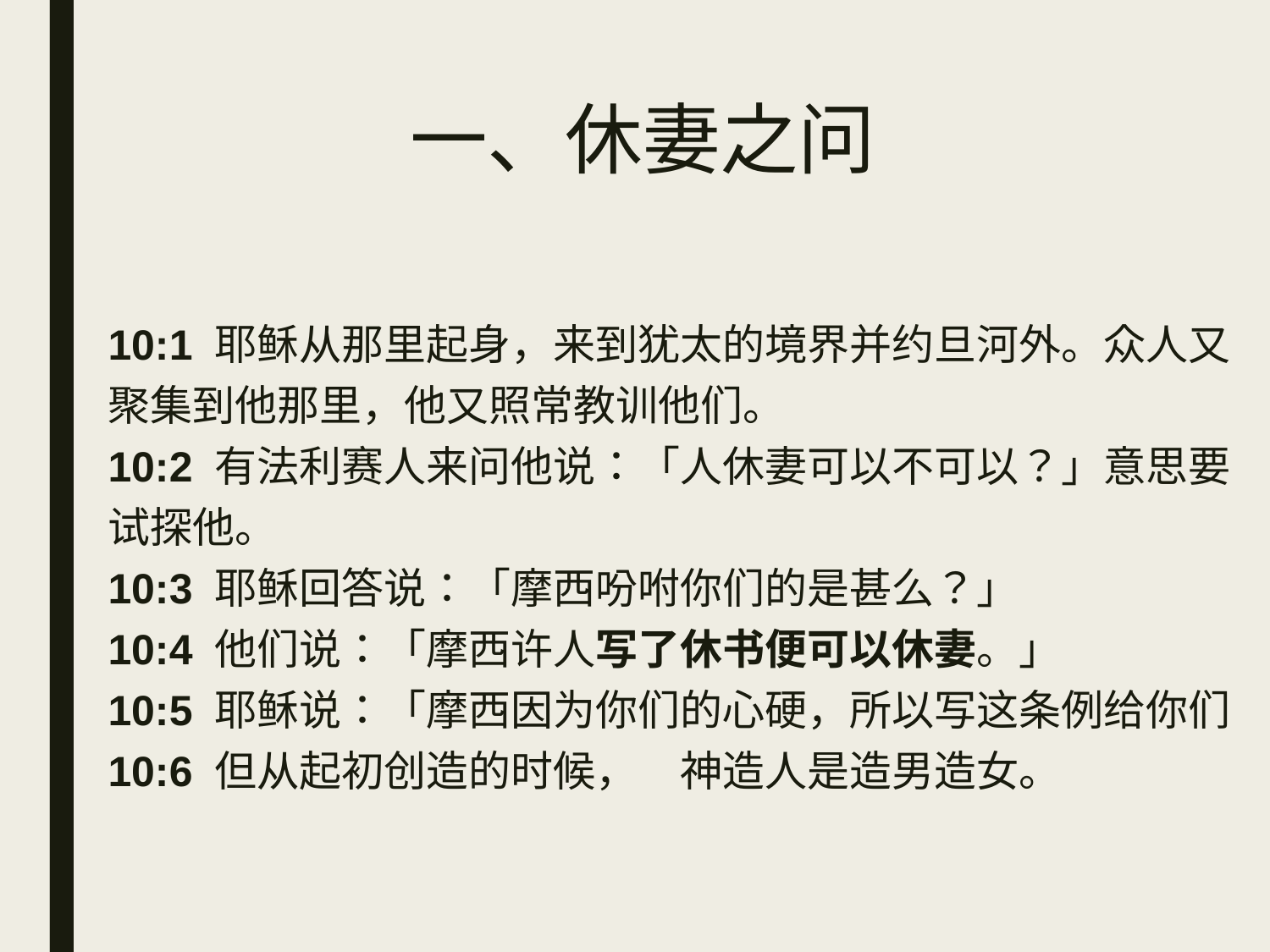

# 一、休妻之问
10:1 耶稣从那里起身，来到犹太的境界并约旦河外。众人又聚集到他那里，他又照常教训他们。
10:2 有法利赛人来问他说：「人休妻可以不可以？」意思要试探他。
10:3 耶稣回答说：「摩西吩咐你们的是甚么？」
10:4 他们说：「摩西许人写了休书便可以休妻。」
10:5 耶稣说：「摩西因为你们的心硬，所以写这条例给你们
10:6 但从起初创造的时候，　神造人是造男造女。